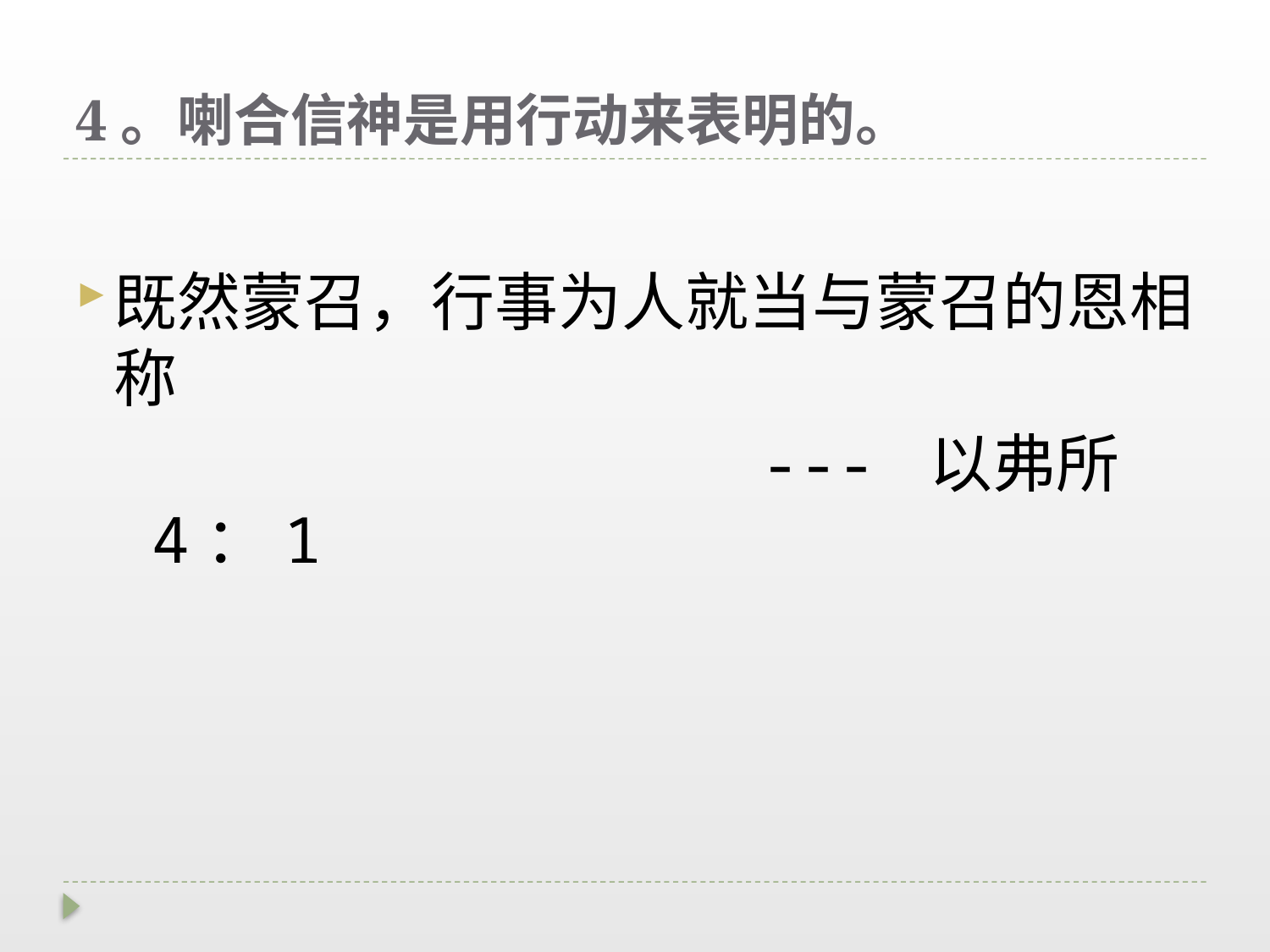

# 4。喇合信神是用行动来表明的。

既然蒙召，行事为人就当与蒙召的恩相称
                 --- 以弗所 4：1